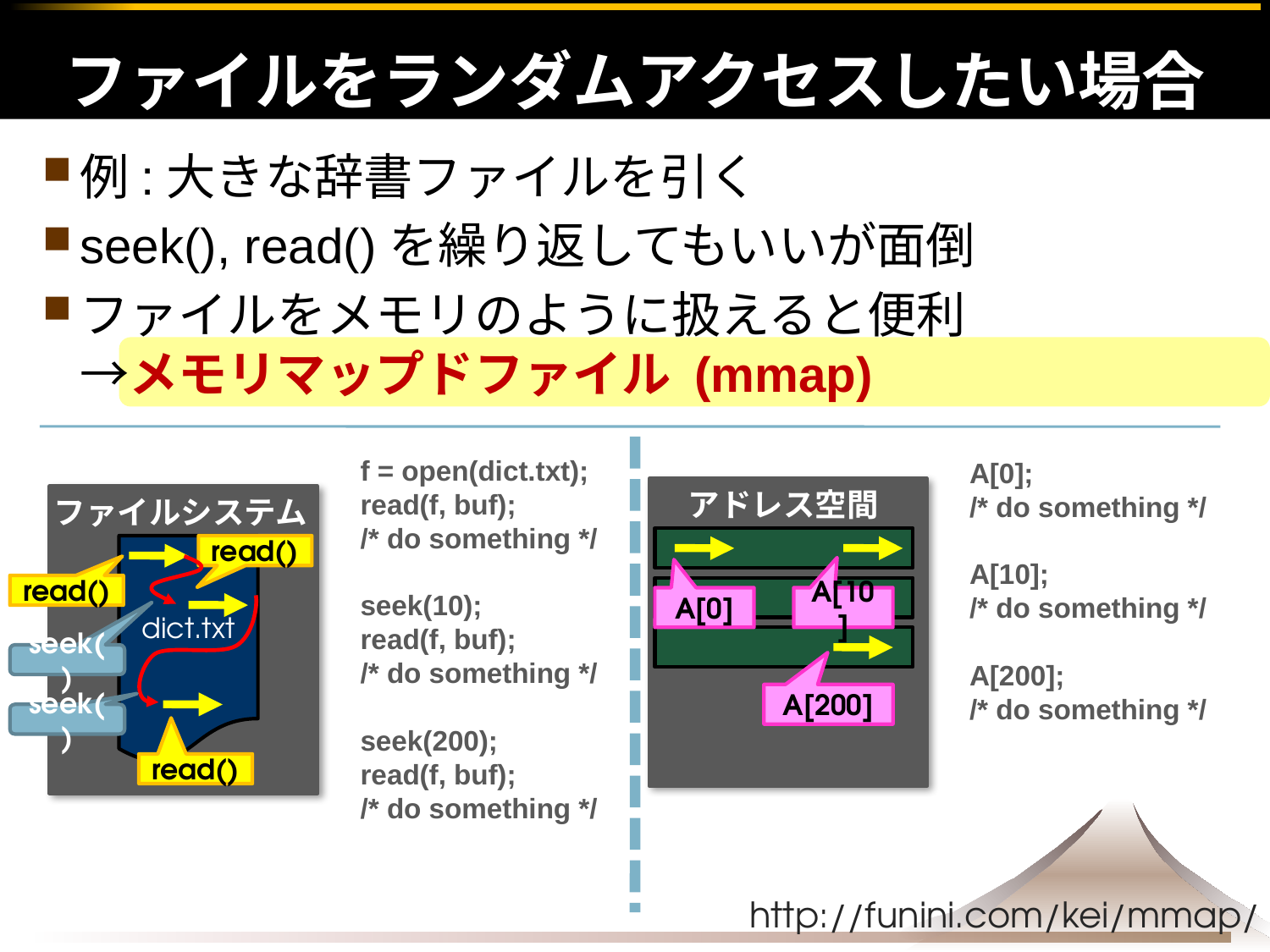

# ファイルをランダムアクセスしたい場合
例:大きな辞書ファイルを引く
seek(), read()を繰り返してもいいが面倒
ファイルをメモリのように扱えると便利
→メモリマップドファイル (mmap)

f = open(dict.txt);
read(f, buf);
/* do something */

seek(10);
read(f, buf);
/* do something */

seek(200);
read(f, buf);
/* do something */
A[0];
/* do something */

A[10];
/* do something */

A[200];
/* do something */

アドレス空間
ファイルシステム

read()
dict.txt

read()

A[0]
A[10]

seek()
A[200]
seek()
read()